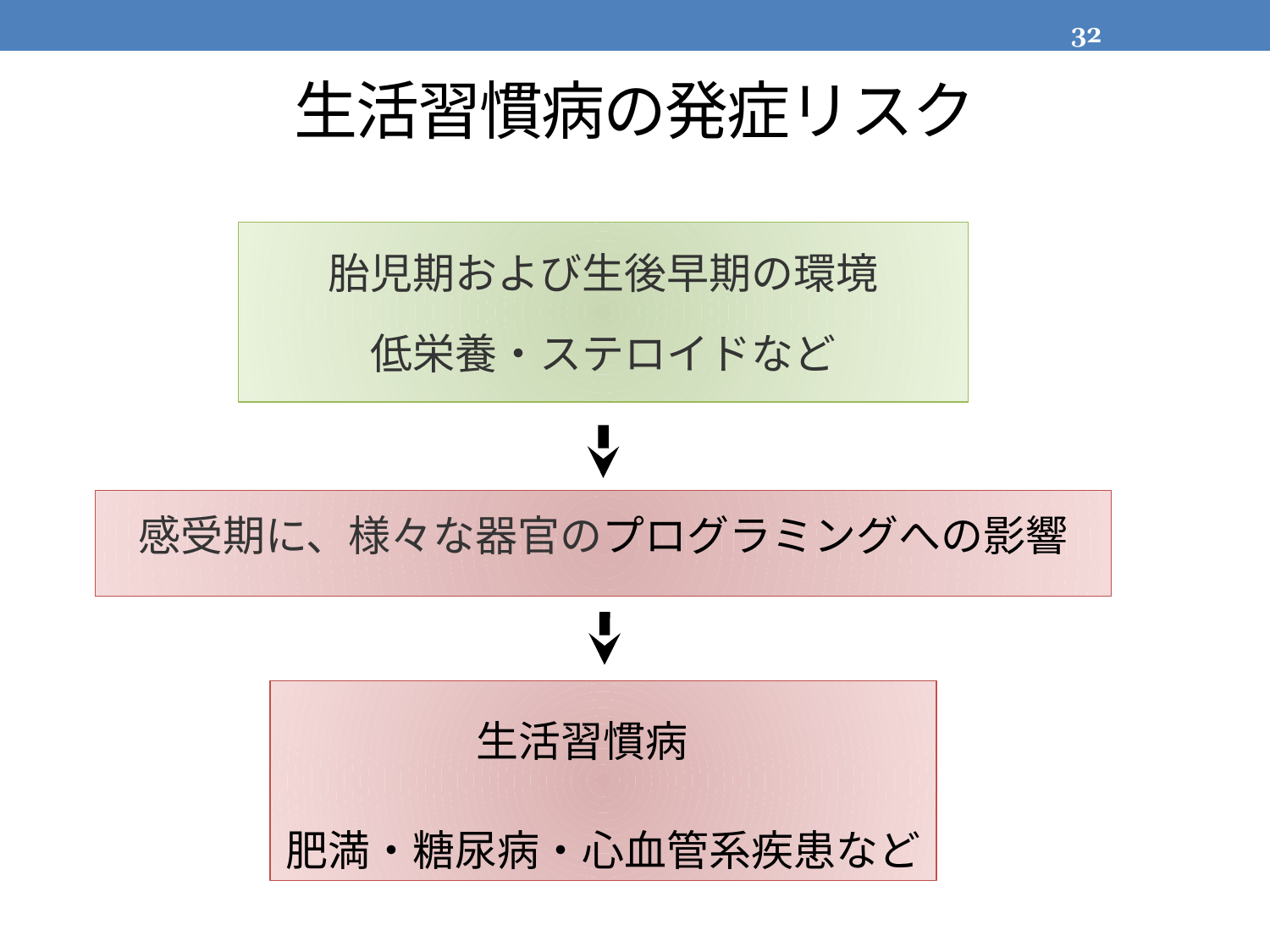

32
# 生活習慣病の発症リスク
胎児期および生後早期の環境
低栄養・ステロイドなど

感受期に、様々な器官のプログラミングへの影響

生活習慣病
肥満・糖尿病・心血管系疾患など